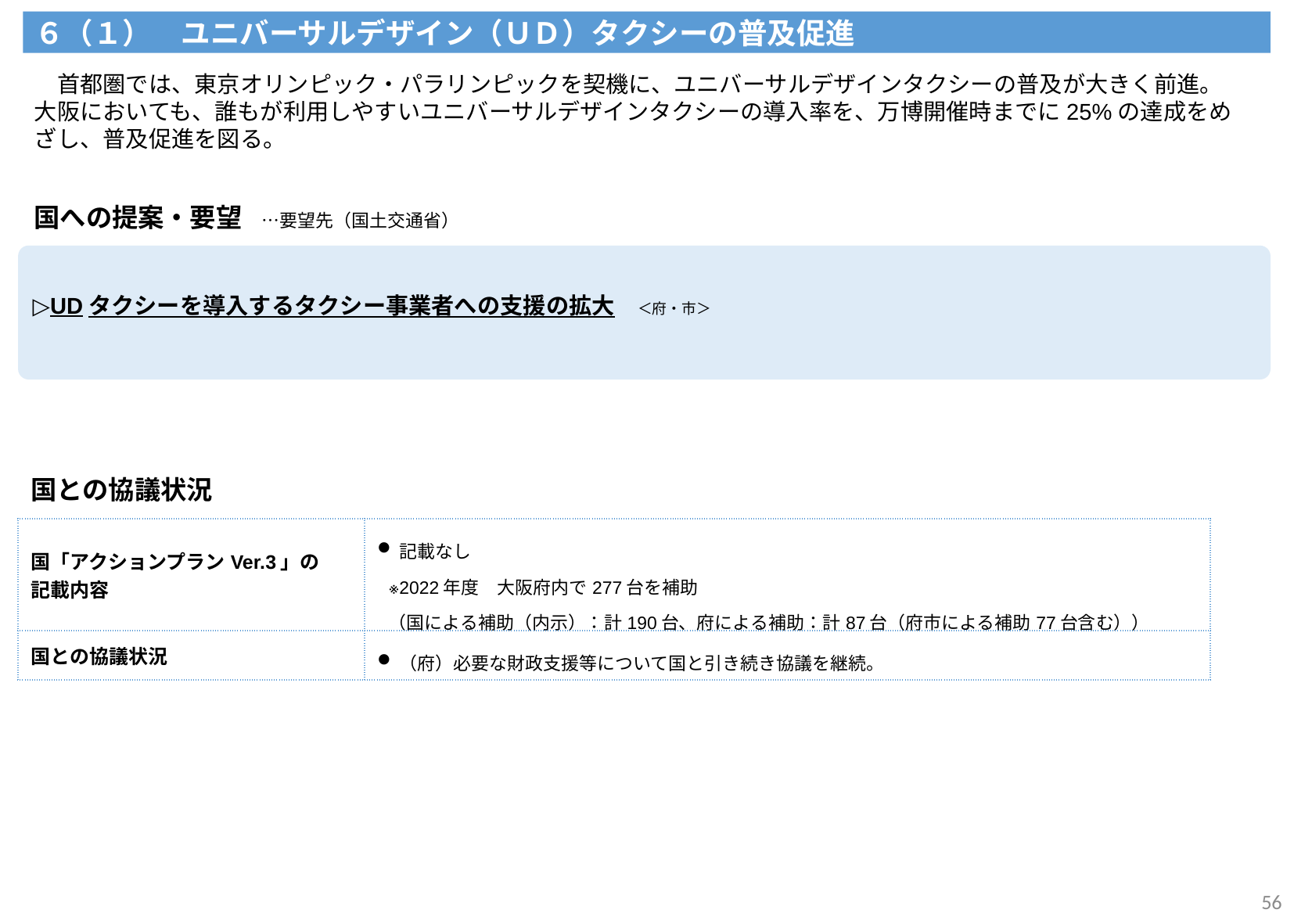

６（１）　ユニバーサルデザイン（ＵＤ）タクシーの普及促進
　首都圏では、東京オリンピック・パラリンピックを契機に、ユニバーサルデザインタクシーの普及が大きく前進。大阪においても、誰もが利用しやすいユニバーサルデザインタクシーの導入率を、万博開催時までに25%の達成をめざし、普及促進を図る。
国への提案・要望　…要望先（国土交通省）
▷UDタクシーを導入するタクシー事業者への支援の拡大　＜府・市＞

国との協議状況
| 国「アクションプランVer.3」の 記載内容 | 記載なし ※2022年度　大阪府内で277台を補助 （国による補助（内示）：計190台、府による補助：計87台（府市による補助77台含む）） |
| --- | --- |
| 国との協議状況 | （府）必要な財政支援等について国と引き続き協議を継続。 |
56